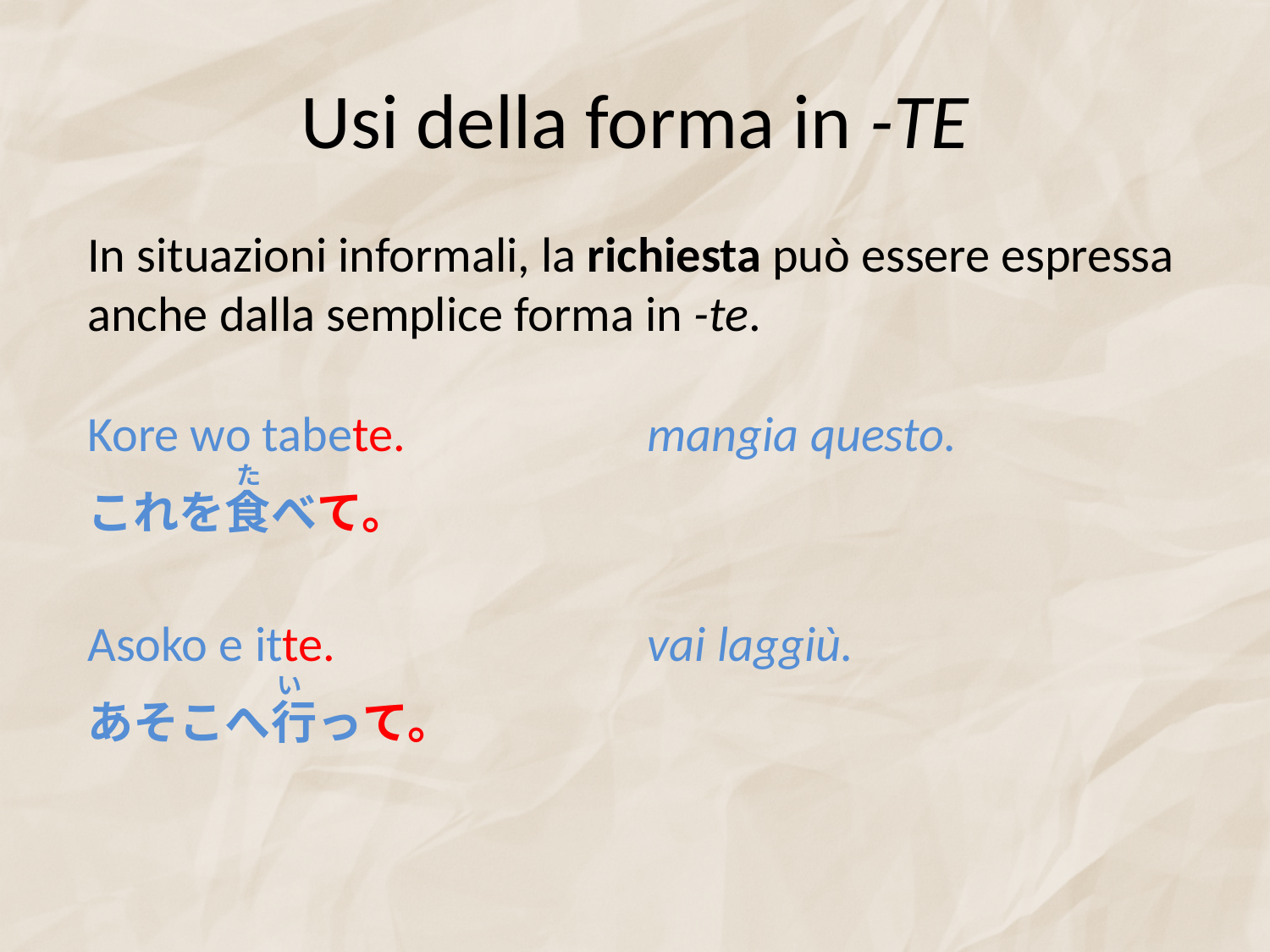

# Usi della forma in -TE
In situazioni informali, la richiesta può essere espressa anche dalla semplice forma in -te.
Kore wo tabete.
mangia questo.
た
これを食べて。
Asoko e itte.
vai laggiù.
い
あそこへ行って。